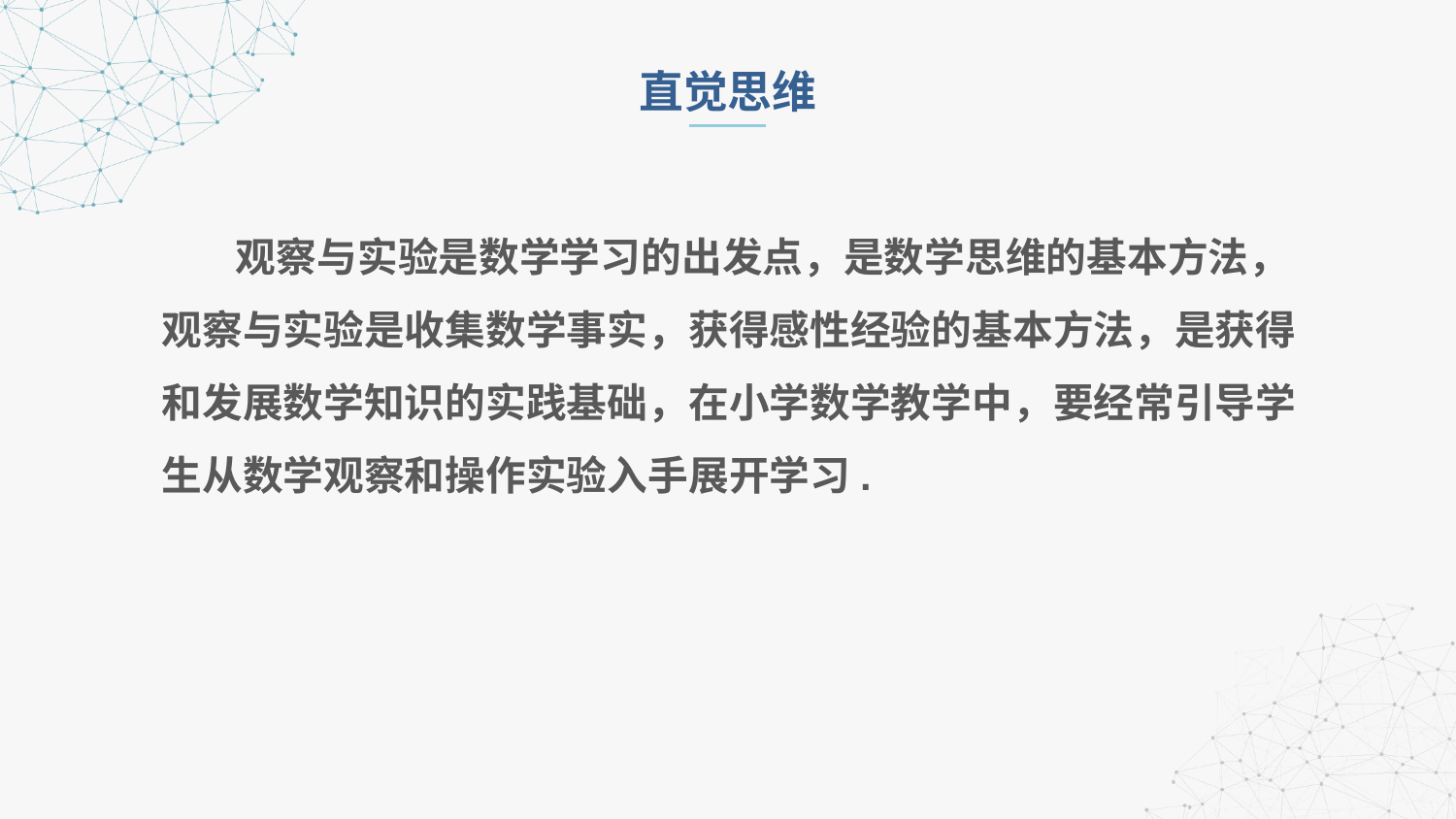

直觉思维
       观察与实验是数学学习的出发点，是数学思维的基本方法，观察与实验是收集数学事实，获得感性经验的基本方法，是获得和发展数学知识的实践基础，在小学数学教学中，要经常引导学生从数学观察和操作实验入手展开学习.